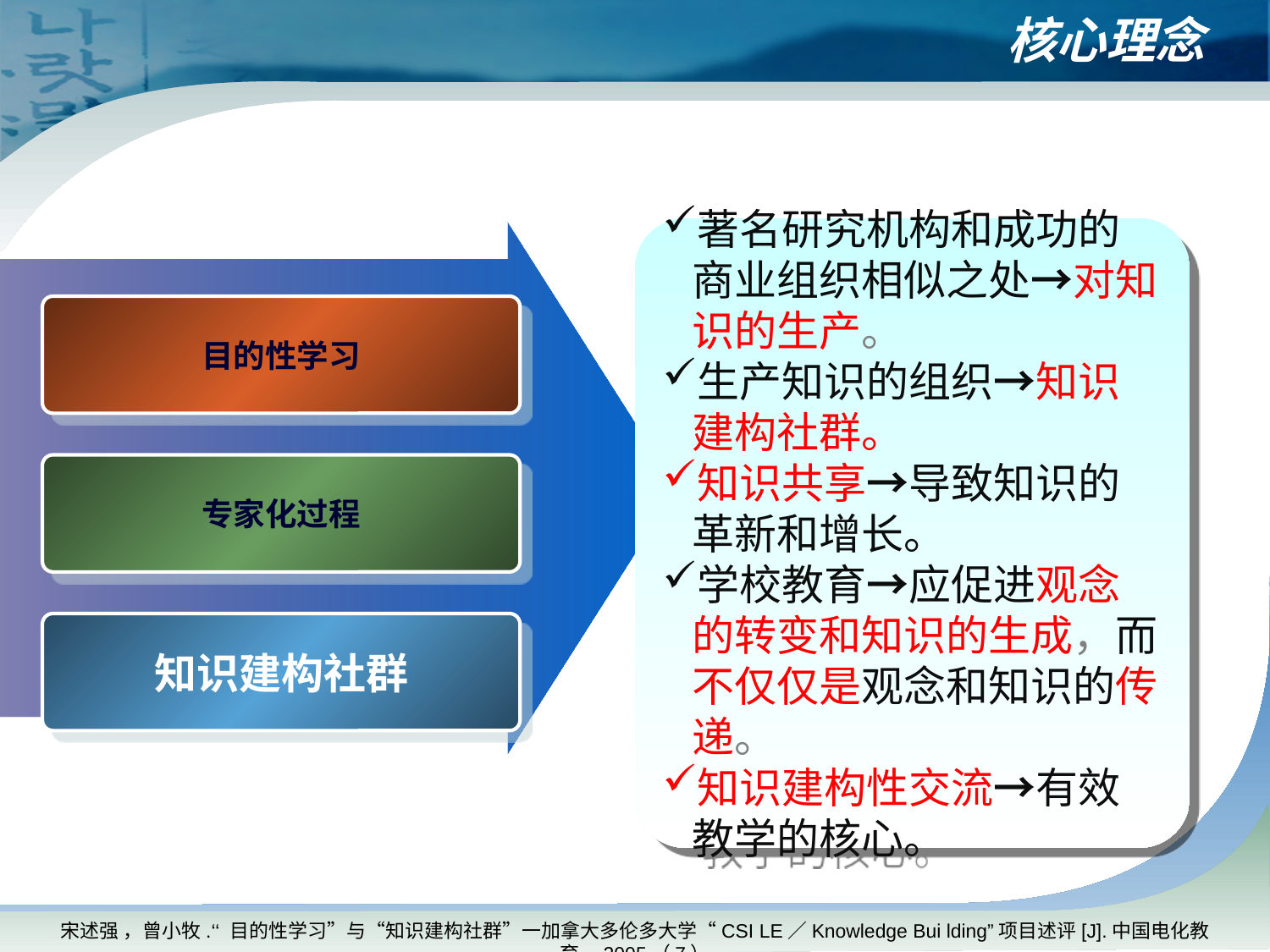

# 核心理念
著名研究机构和成功的商业组织相似之处→对知识的生产。
生产知识的组织→知识建构社群。
知识共享→导致知识的革新和增长。
学校教育→应促进观念的转变和知识的生成，而不仅仅是观念和知识的传递。
知识建构性交流→有效教学的核心。

目的性学习
专家化过程
知识建构社群
宋述强 ，曾小牧.‘‘ 目的性学习”与“知识建构社群”一加拿大多伦多大学“CSI LE／Knowledge Bui lding”项目述评[J].中国电化教育，2005（7）